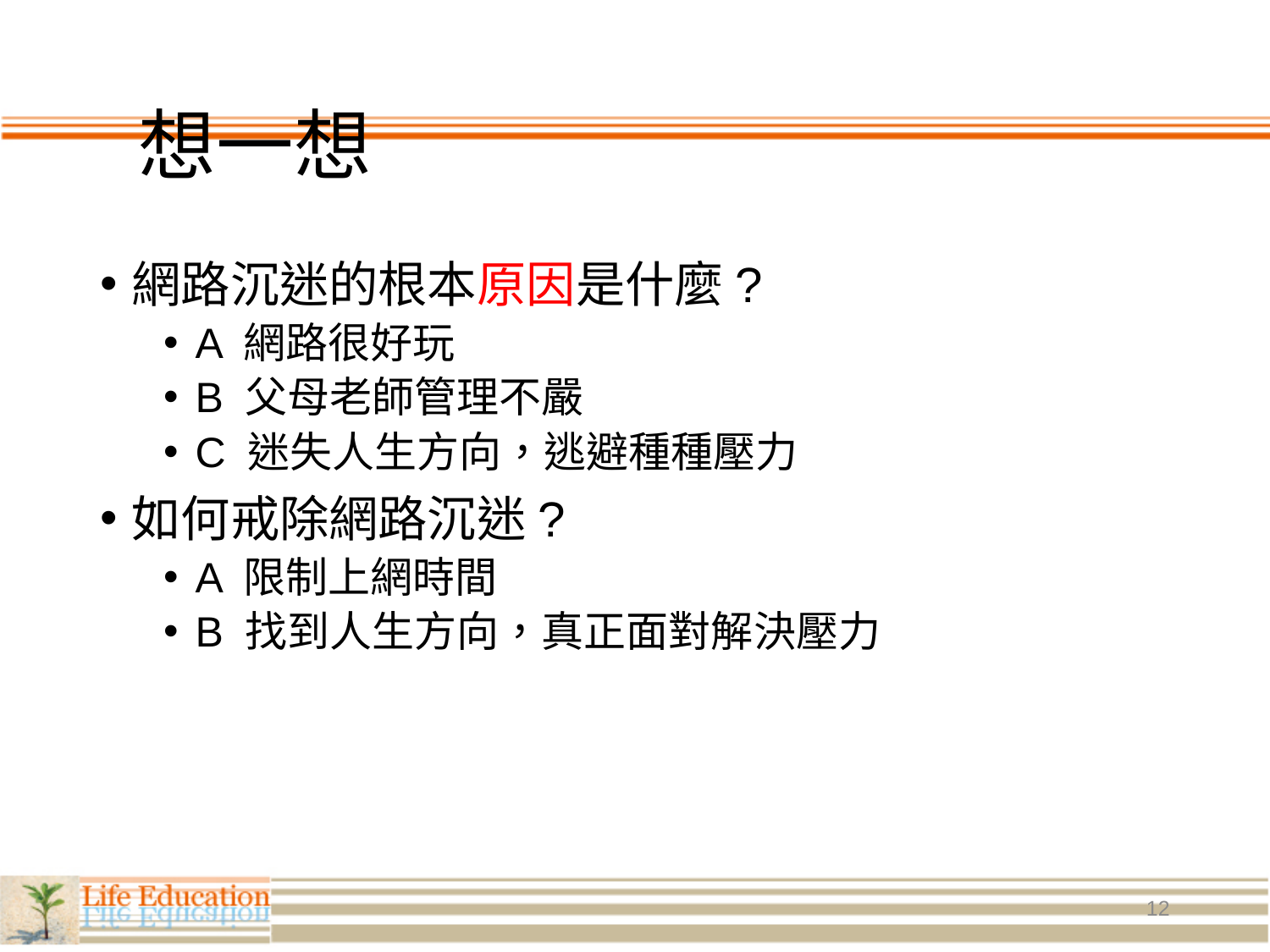

# 想一想
網路沉迷的根本原因是什麼?
A 網路很好玩
B 父母老師管理不嚴
C 迷失人生方向，逃避種種壓力
如何戒除網路沉迷?
A 限制上網時間
B 找到人生方向，真正面對解決壓力

12